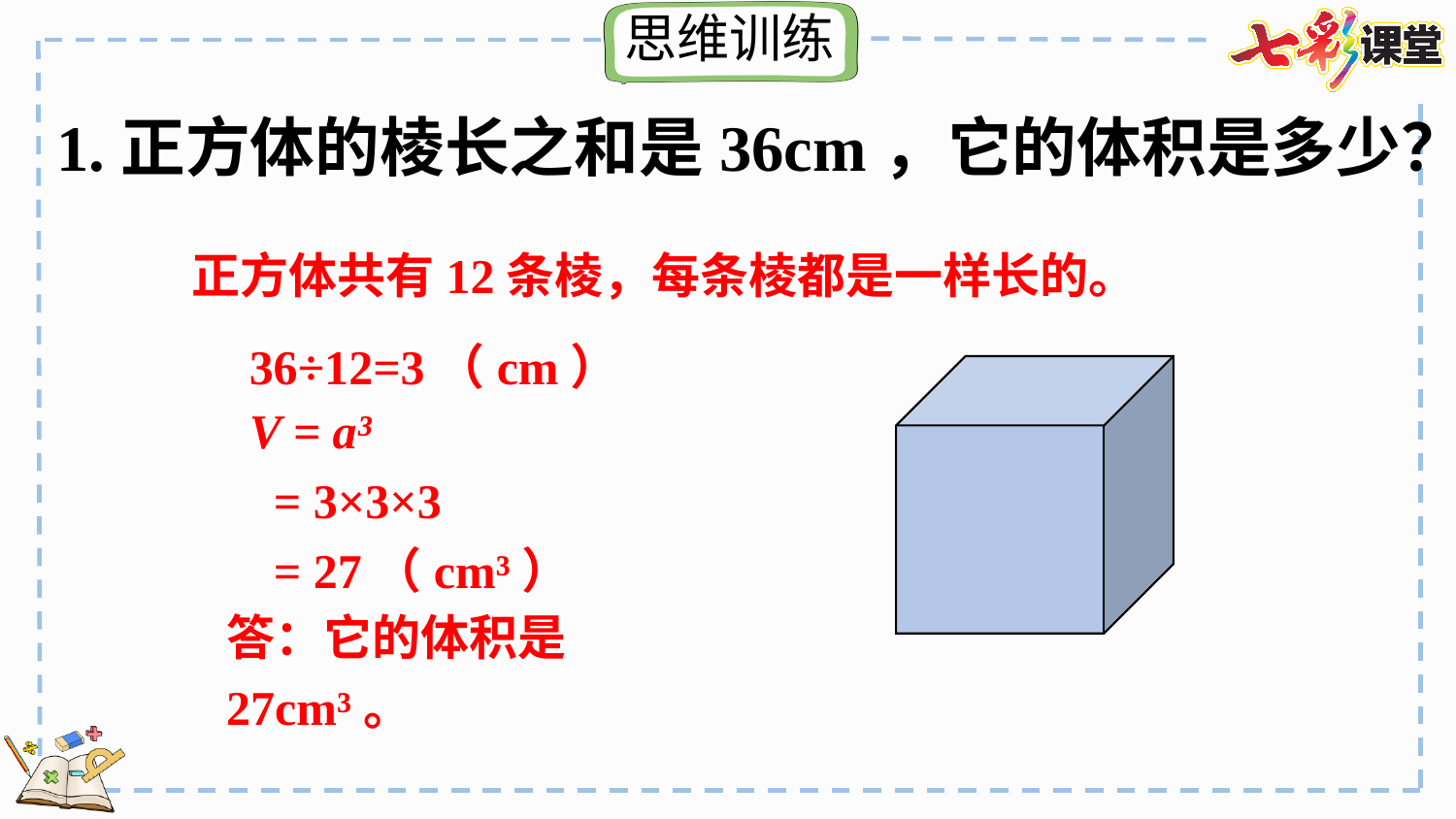

1.正方体的棱长之和是36cm，它的体积是多少？
正方体共有12条棱，每条棱都是一样长的。
36÷12=3（cm）

V = a³
  = 3×3×3
  = 27（cm³）
答：它的体积是27cm³。